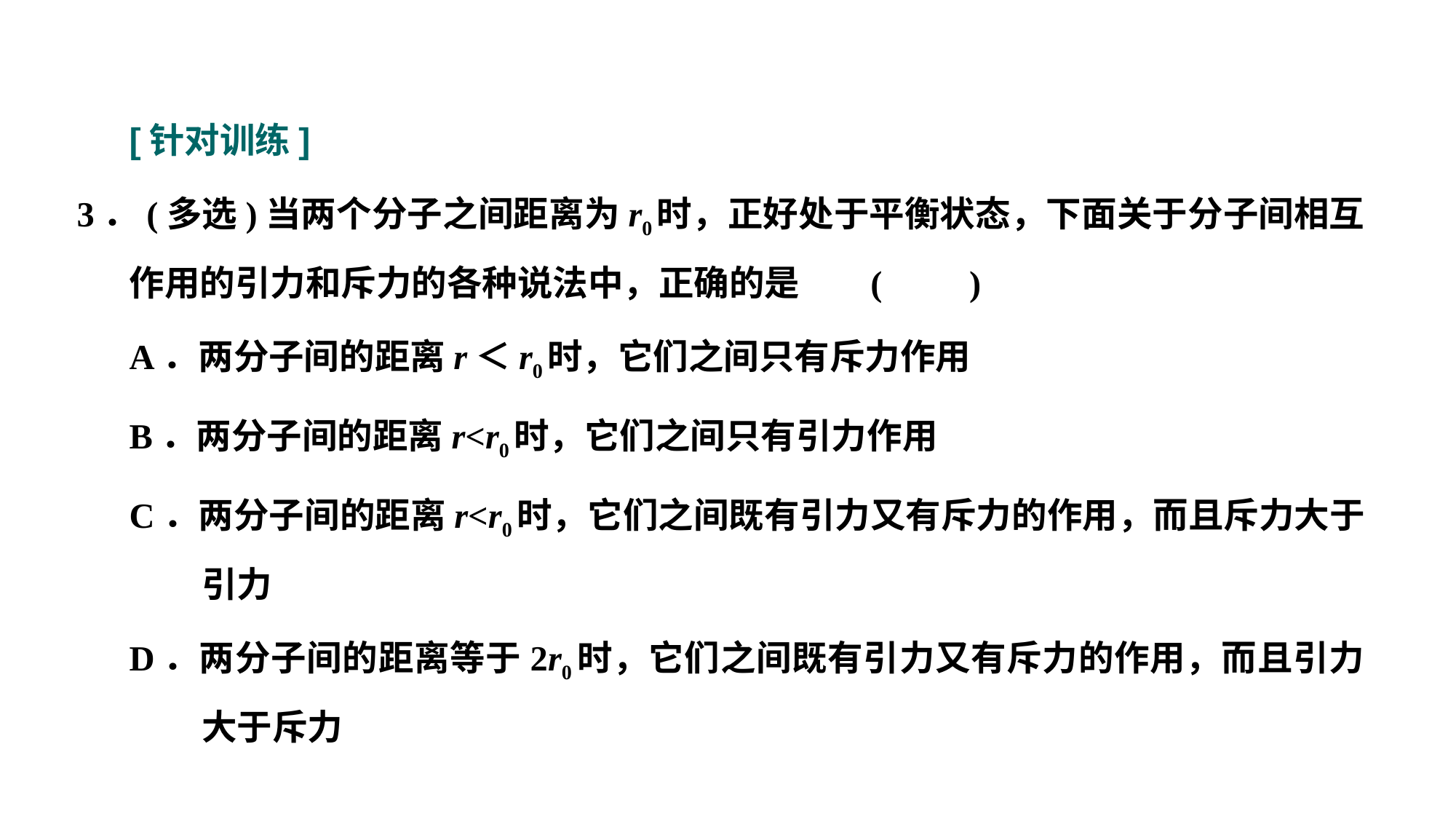

[针对训练]
3．(多选)当两个分子之间距离为r0时，正好处于平衡状态，下面关于分子间相互作用的引力和斥力的各种说法中，正确的是   				(　　)
A．两分子间的距离r＜r0时，它们之间只有斥力作用
B．两分子间的距离r<r0时，它们之间只有引力作用
C．两分子间的距离r<r0时，它们之间既有引力又有斥力的作用，而且斥力大于引力
D．两分子间的距离等于2r0时，它们之间既有引力又有斥力的作用，而且引力大于斥力